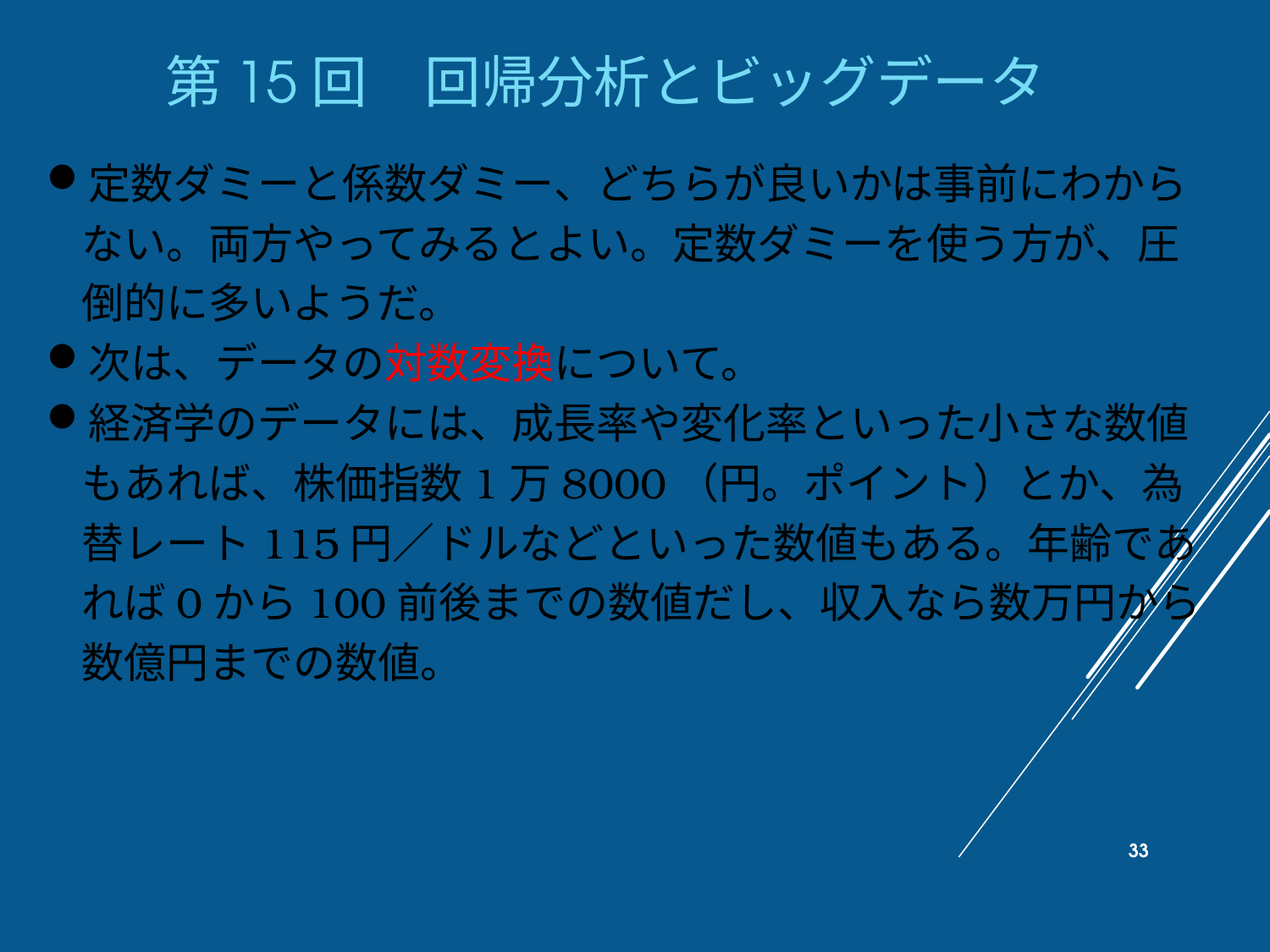

第15回　回帰分析とビッグデータ
定数ダミーと係数ダミー、どちらが良いかは事前にわからない。両方やってみるとよい。定数ダミーを使う方が、圧倒的に多いようだ。
次は、データの対数変換について。
経済学のデータには、成長率や変化率といった小さな数値もあれば、株価指数1万8000（円。ポイント）とか、為替レート115円／ドルなどといった数値もある。年齢であれば0から100前後までの数値だし、収入なら数万円から数億円までの数値。
33